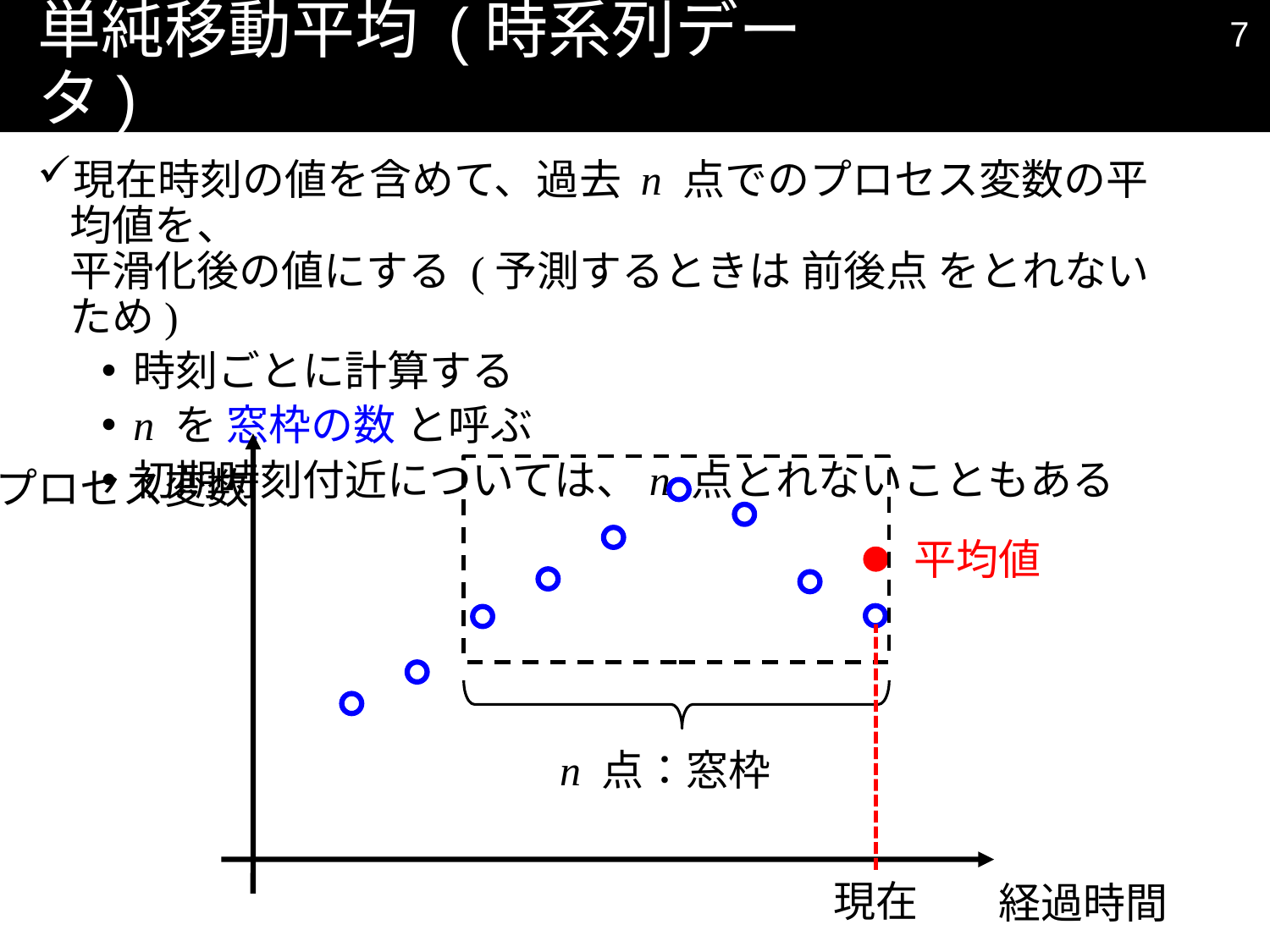

7
# 単純移動平均 (時系列データ)
現在時刻の値を含めて、過去 n 点でのプロセス変数の平均値を、
平滑化後の値にする (予測するときは 前後点 をとれないため)
時刻ごとに計算する
n を 窓枠の数 と呼ぶ
初期時刻付近については、n 点とれないこともある

プロセス変数

平均値

n 点：窓枠
現在
経過時間